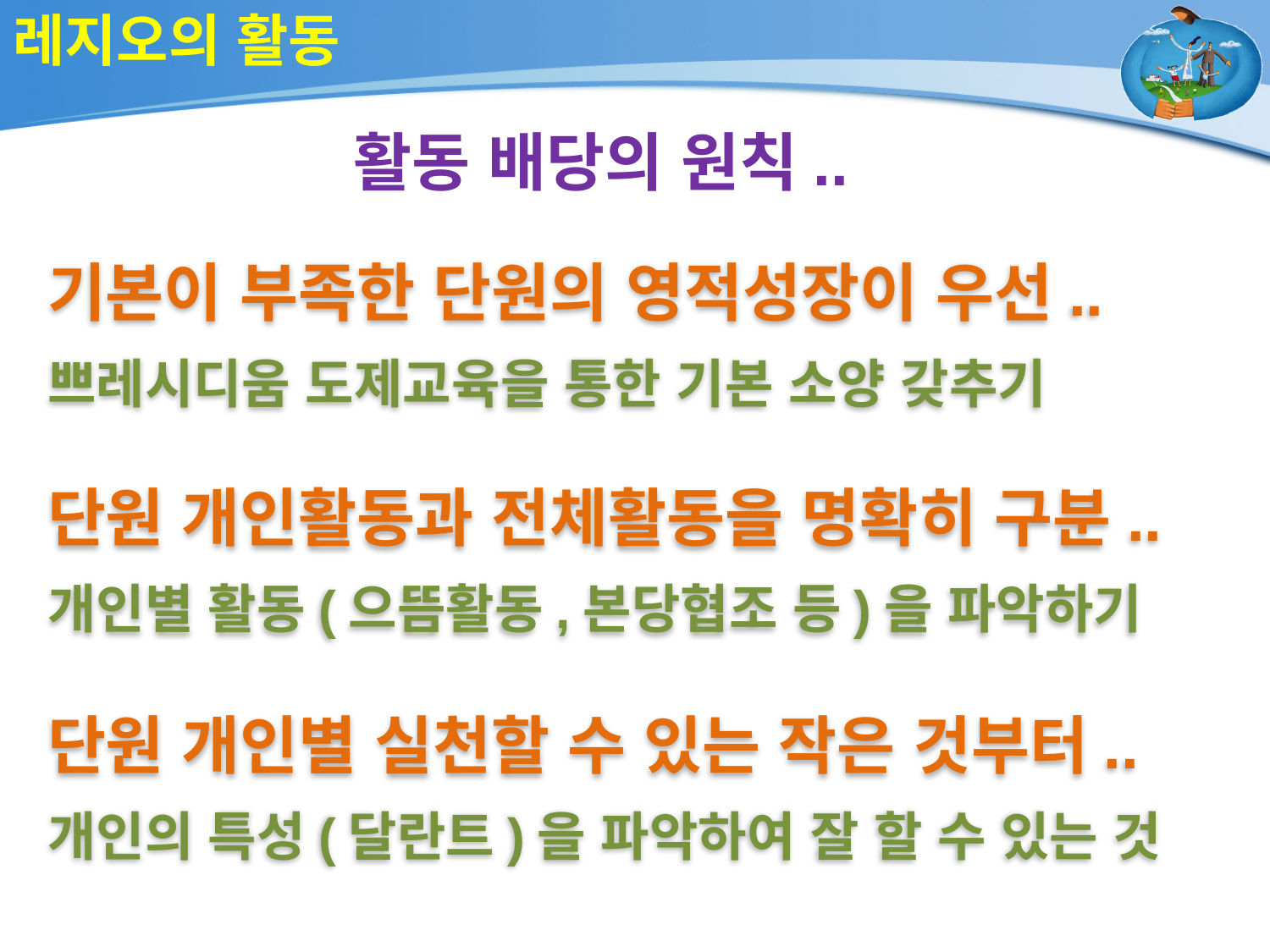

# 레지오의 활동
활동 배당의 원칙..
기본이 부족한 단원의 영적성장이 우선..
쁘레시디움 도제교육을 통한 기본 소양 갖추기
단원 개인활동과 전체활동을 명확히 구분..
개인별 활동(으뜸활동,본당협조 등)을 파악하기
단원 개인별 실천할 수 있는 작은 것부터..
개인의 특성(달란트)을 파악하여 잘 할 수 있는 것